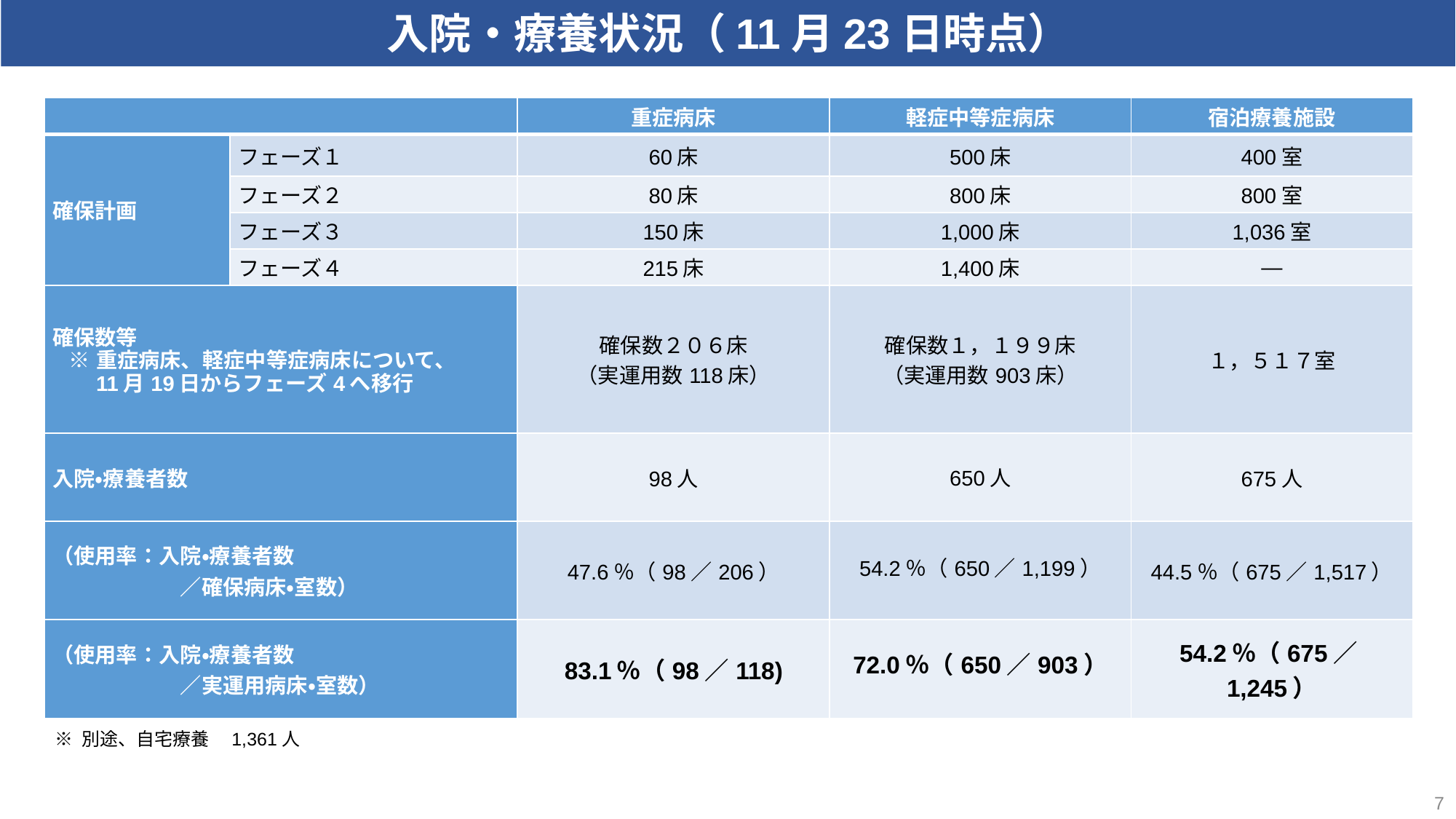

入院・療養状況（11月23日時点）
|  |  | 重症病床 | 軽症中等症病床 | 宿泊療養施設 |
| --- | --- | --- | --- | --- |
| 確保計画 | フェーズ１ | 60床 | 500床 | 400室 |
|  | フェーズ２ | 80床 | 800床 | 800室 |
|  | フェーズ３ | 150床 | 1,000床 | 1,036室 |
|  | フェーズ４ | 215床 | 1,400床 | ― |
| 確保数等 ※重症病床、軽症中等症病床について、 　11月19日からフェーズ4へ移行 |  | 確保数２０６床 （実運用数118床） | 確保数１，１９９床 （実運用数903床） | １，５１７室 |
| 入院・療養者数 |  | 98人 | 650人 | 675人 |
| （使用率：入院・療養者数 　　　　　　／確保病床・室数） |  | 47.6％（98／206） | 54.2％（650／1,199） | 44.5％（675／1,517） |
| （使用率：入院・療養者数 　　　　　　／実運用病床・室数） |  | 83.1％（98／118) | 72.0％（650／903） | 54.2％（675／1,245） |
※ 別途、自宅療養　1,361人
7